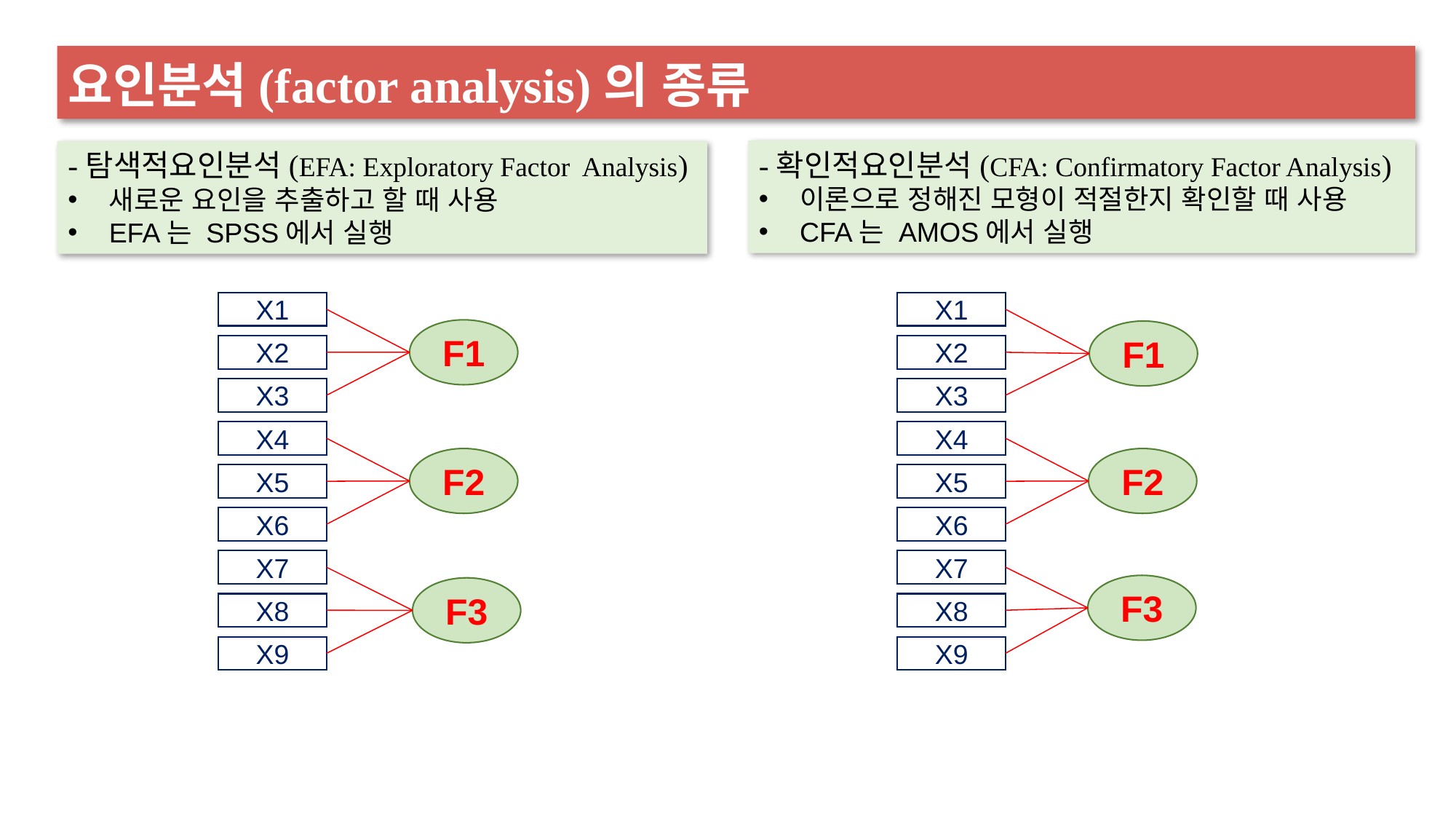

# 요인분석(factor analysis)의 종류
-확인적요인분석(CFA: Confirmatory Factor Analysis)
이론으로 정해진 모형이 적절한지 확인할 때 사용
CFA는 AMOS에서 실행
-탐색적요인분석(EFA: Exploratory Factor  Analysis)
새로운 요인을 추출하고 할 때 사용
EFA는 SPSS에서 실행
X1
X2
X3
X4
X5
X6
X7
X8
X9
X1
X2
X3
F1
F1
F2
F3
X4
X5
X6
F2
X7
X8
X9
F3